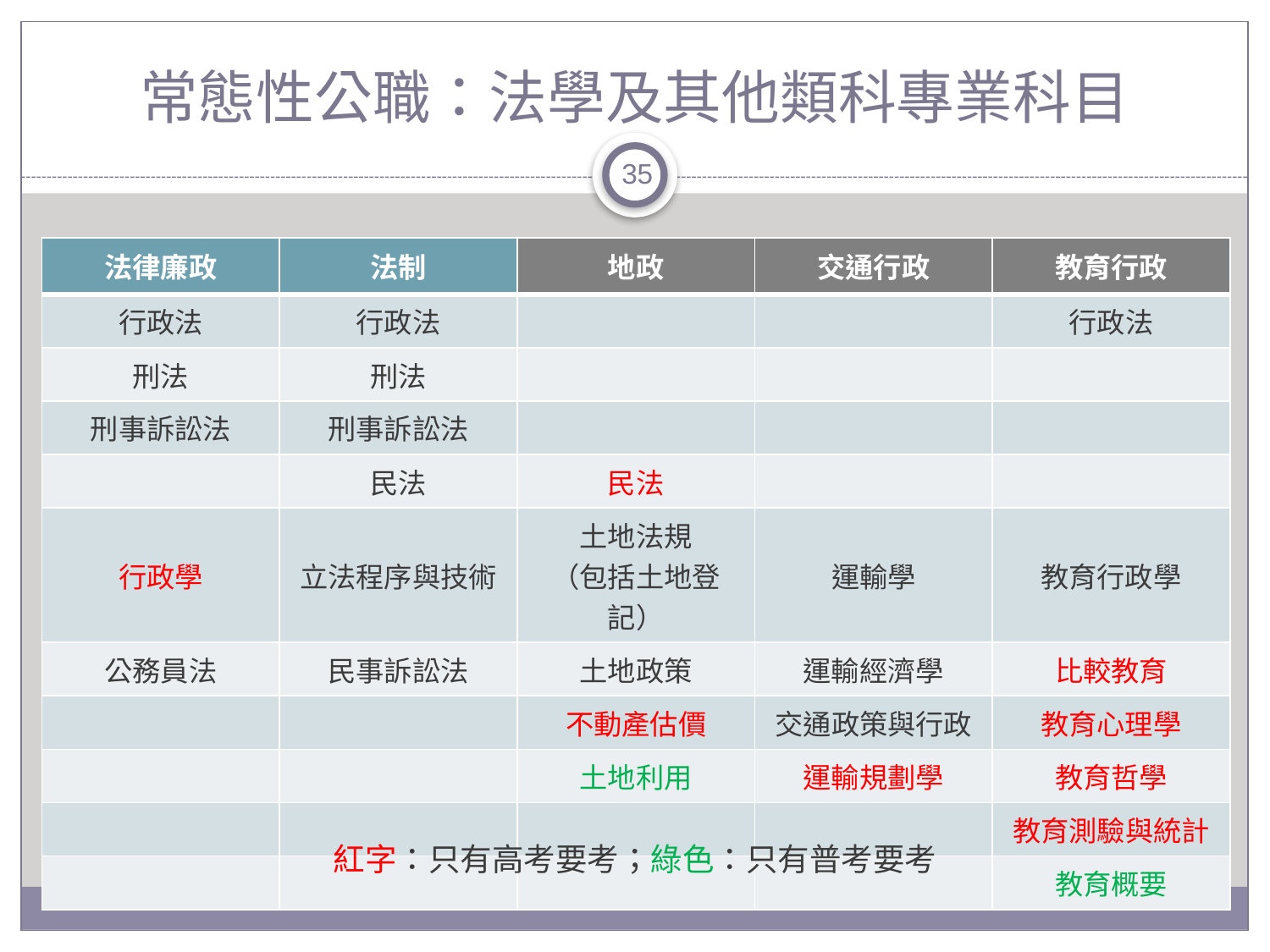

# 常態性公職：法學及其他類科專業科目
35
| 法律廉政 | 法制 | 地政 | 交通行政 | 教育行政 |
| --- | --- | --- | --- | --- |
| 行政法 | 行政法 |  |  | 行政法 |
| 刑法 | 刑法 |  |  |  |
| 刑事訴訟法 | 刑事訴訟法 |  |  |  |
|  | 民法 | 民法 |  |  |
| 行政學 | 立法程序與技術 | 土地法規 （包括土地登記） | 運輸學 | 教育行政學 |
| 公務員法 | 民事訴訟法 | 土地政策 | 運輸經濟學 | 比較教育 |
|  |  | 不動產估價 | 交通政策與行政 | 教育心理學 |
|  |  | 土地利用 | 運輸規劃學 | 教育哲學 |
|  |  |  |  | 教育測驗與統計 |
|  |  |  |  | 教育概要 |
紅字：只有高考要考；綠色：只有普考要考